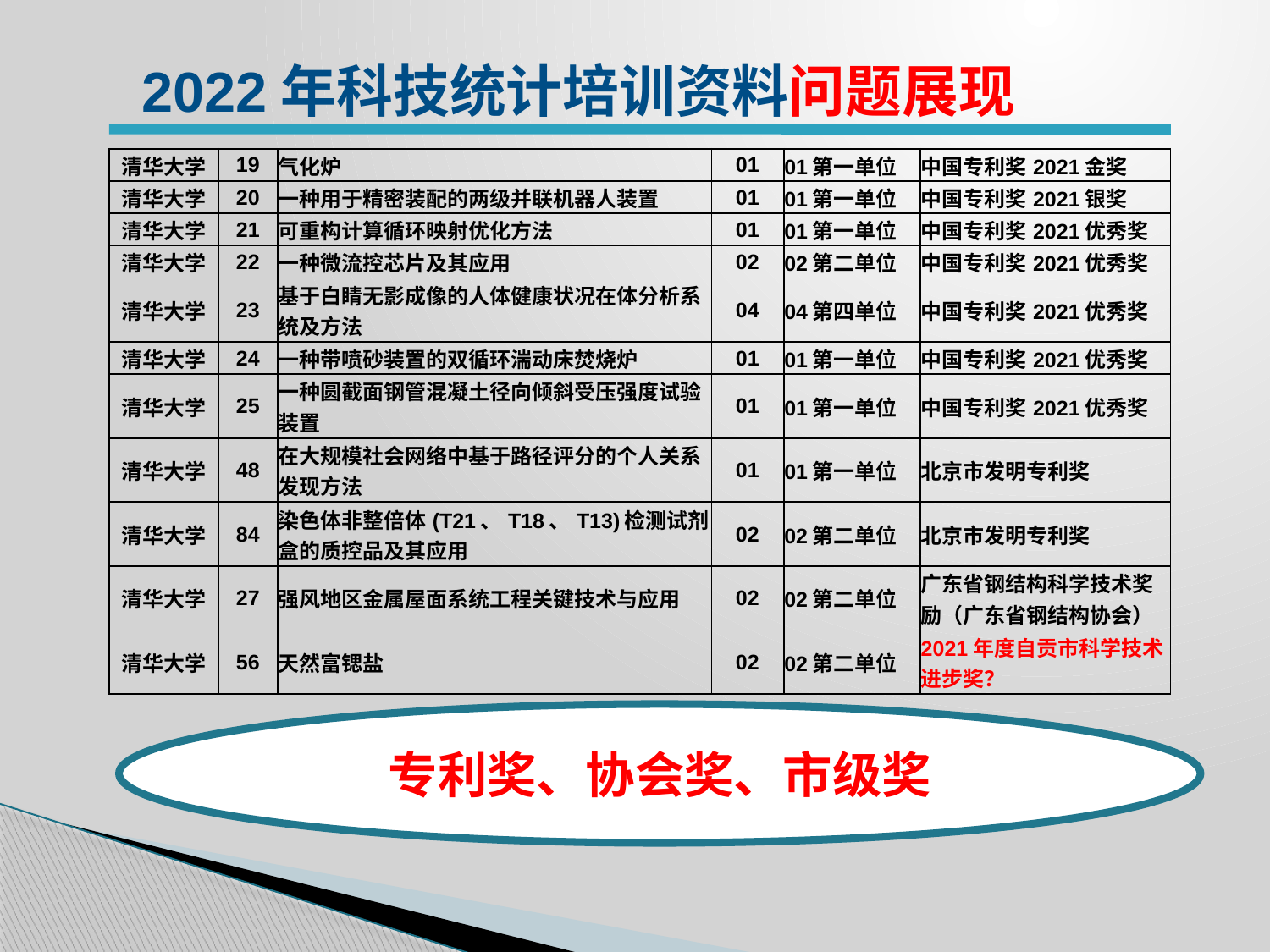

2022年科技统计培训资料问题展现
| 清华大学 | 19 | 气化炉 | 01 | 01第一单位 | 中国专利奖2021金奖 |
| --- | --- | --- | --- | --- | --- |
| 清华大学 | 20 | 一种用于精密装配的两级并联机器人装置 | 01 | 01第一单位 | 中国专利奖2021银奖 |
| 清华大学 | 21 | 可重构计算循环映射优化方法 | 01 | 01第一单位 | 中国专利奖2021优秀奖 |
| 清华大学 | 22 | 一种微流控芯片及其应用 | 02 | 02第二单位 | 中国专利奖2021优秀奖 |
| 清华大学 | 23 | 基于白睛无影成像的人体健康状况在体分析系统及方法 | 04 | 04第四单位 | 中国专利奖2021优秀奖 |
| 清华大学 | 24 | 一种带喷砂装置的双循环湍动床焚烧炉 | 01 | 01第一单位 | 中国专利奖2021优秀奖 |
| 清华大学 | 25 | 一种圆截面钢管混凝土径向倾斜受压强度试验装置 | 01 | 01第一单位 | 中国专利奖2021优秀奖 |
| 清华大学 | 48 | 在大规模社会网络中基于路径评分的个人关系发现方法 | 01 | 01第一单位 | 北京市发明专利奖 |
| 清华大学 | 84 | 染色体非整倍体(T21、T18、T13)检测试剂盒的质控品及其应用 | 02 | 02第二单位 | 北京市发明专利奖 |
| 清华大学 | 27 | 强风地区金属屋面系统工程关键技术与应用 | 02 | 02第二单位 | 广东省钢结构科学技术奖励（广东省钢结构协会） |
| 清华大学 | 56 | 天然富锶盐 | 02 | 02第二单位 | 2021年度自贡市科学技术进步奖？ |
专利奖、协会奖、市级奖